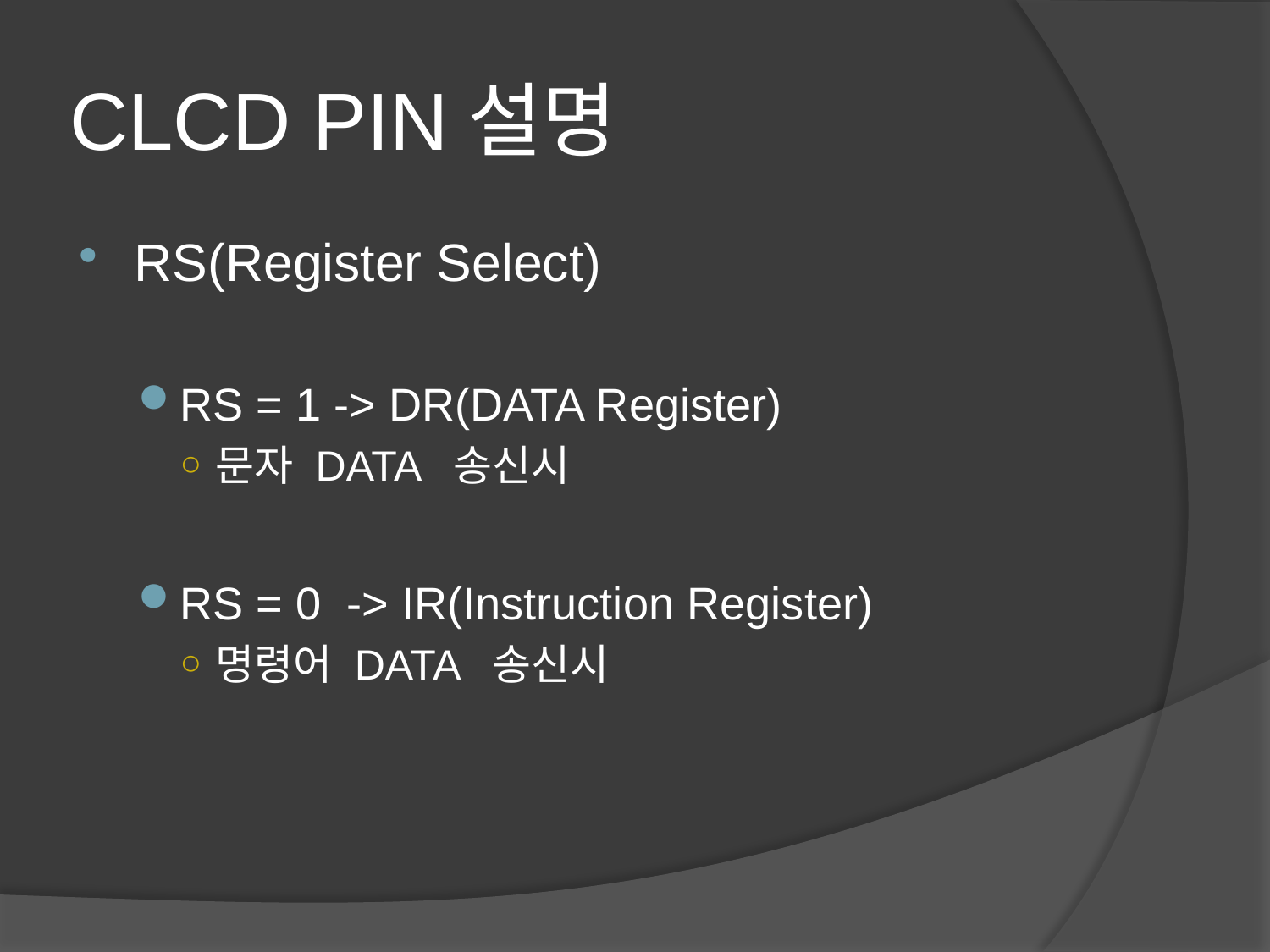

# CLCD PIN설명
RS(Register Select)

RS = 1 -> DR(DATA Register)
문자 DATA  송신시

RS = 0  -> IR(Instruction Register)
명령어 DATA  송신시